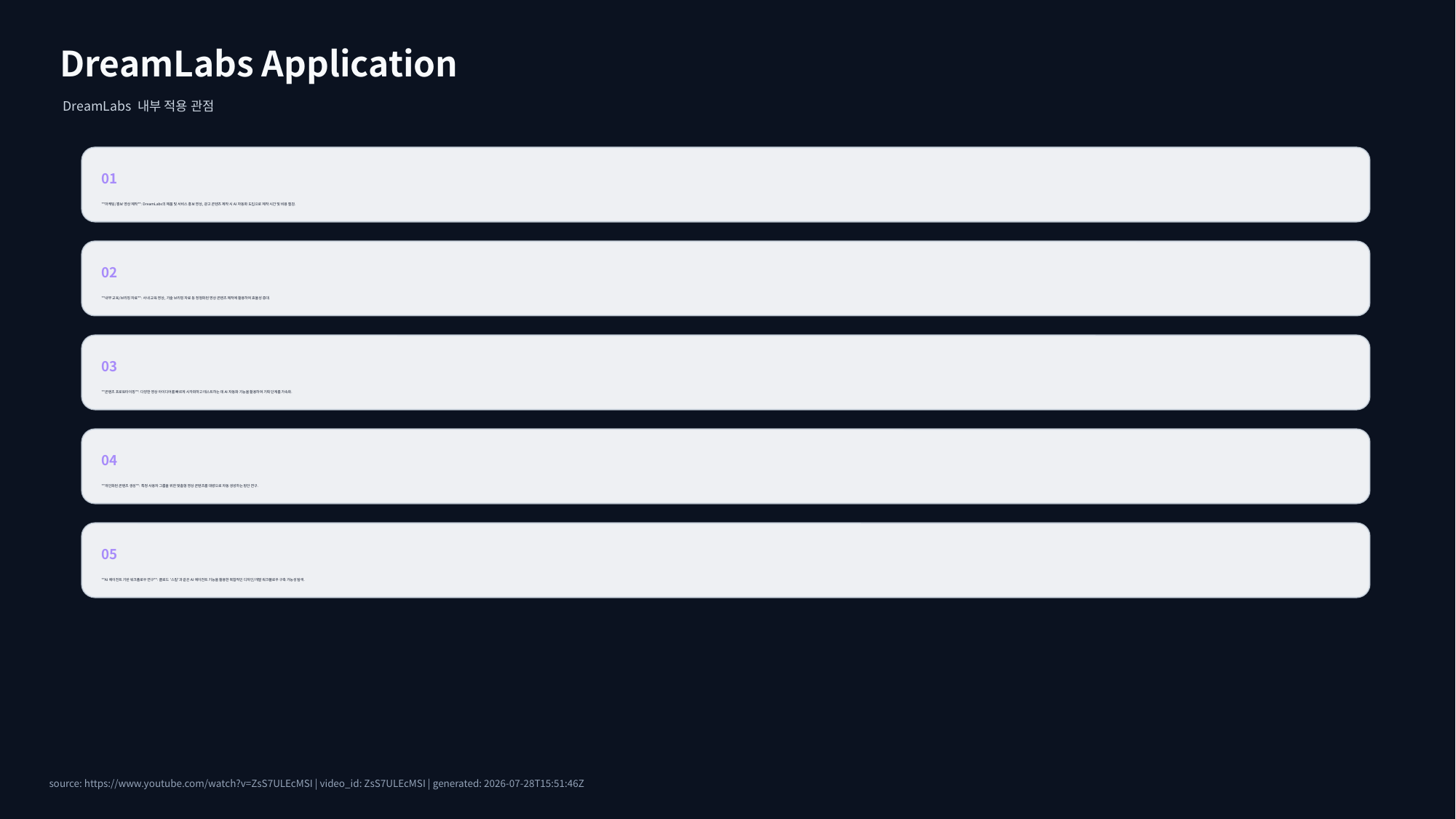

DreamLabs Application
DreamLabs 내부 적용 관점

01
**마케팅/홍보 영상 제작**: DreamLabs의 제품 및 서비스 홍보 영상, 광고 콘텐츠 제작 시 AI 자동화 도입으로 제작 시간 및 비용 절감.

02
**내부 교육/브리핑 자료**: 사내 교육 영상, 기술 브리핑 자료 등 정형화된 영상 콘텐츠 제작에 활용하여 효율성 증대.

03
**콘텐츠 프로토타이핑**: 다양한 영상 아이디어를 빠르게 시각화하고 테스트하는 데 AI 자동화 기능을 활용하여 기획 단계를 가속화.

04
**개인화된 콘텐츠 생성**: 특정 사용자 그룹을 위한 맞춤형 영상 콘텐츠를 대량으로 자동 생성하는 방안 연구.

05
**AI 에이전트 기반 워크플로우 연구**: 클로드 '스킬'과 같은 AI 에이전트 기능을 활용한 복합적인 디자인/개발 워크플로우 구축 가능성 탐색.
source: https://www.youtube.com/watch?v=ZsS7ULEcMSI | video_id: ZsS7ULEcMSI | generated: 2026-07-28T15:51:46Z